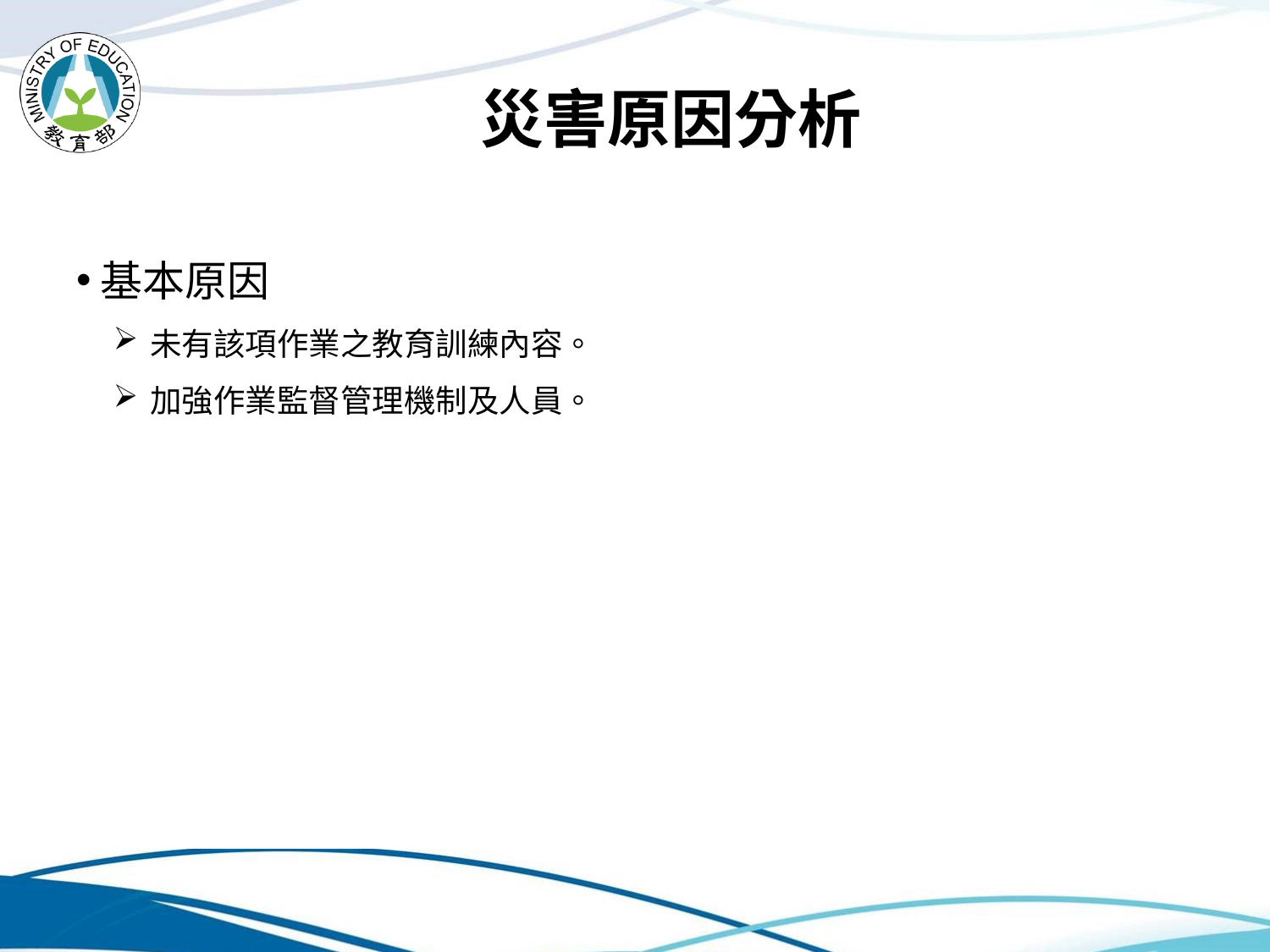

# 災害原因分析
基本原因
未有該項作業之教育訓練內容。
加強作業監督管理機制及人員。